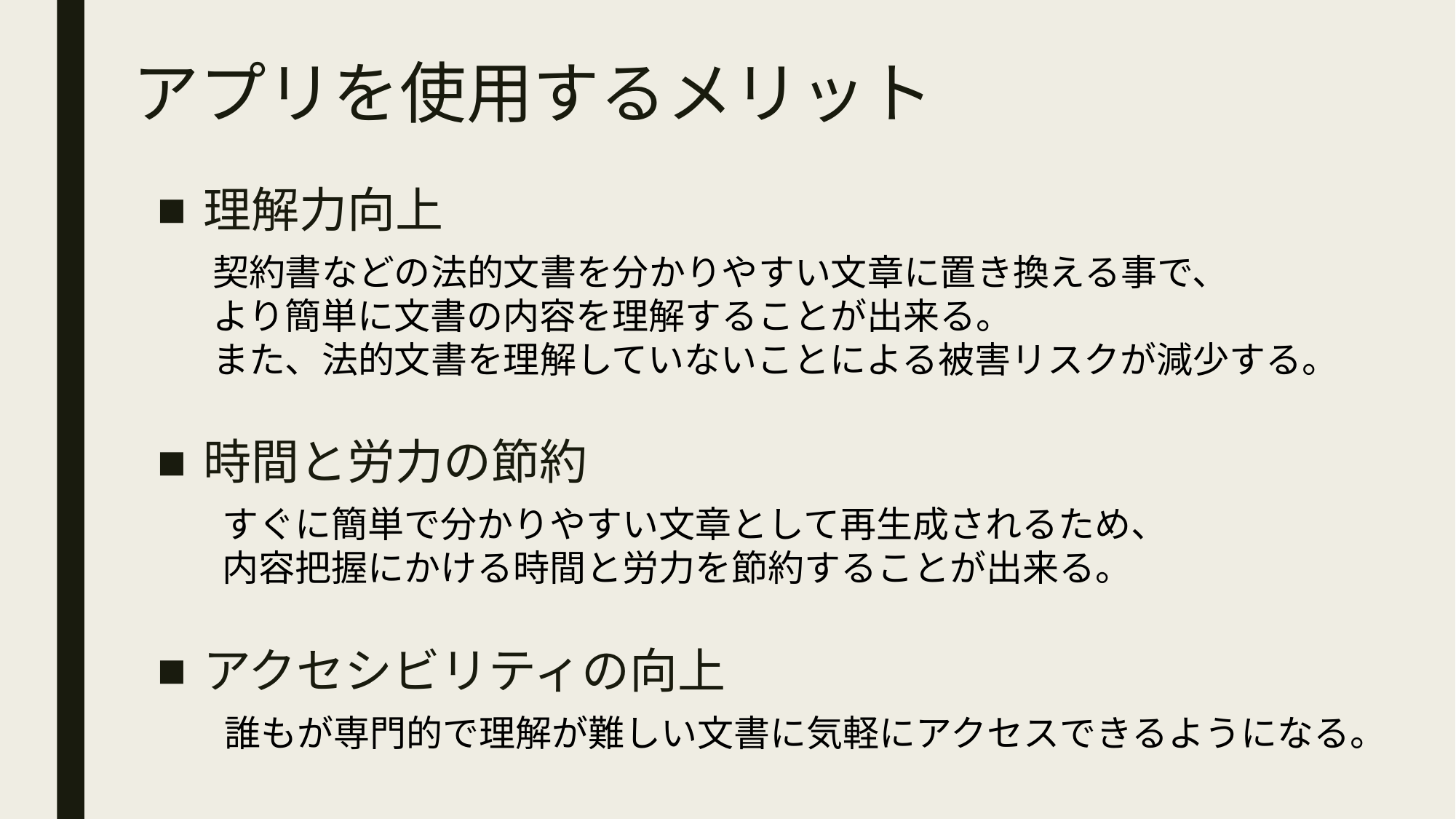

# アプリを使用するメリット
理解力向上
契約書などの法的文書を分かりやすい文章に置き換える事で、
より簡単に文書の内容を理解することが出来る。
また、法的文書を理解していないことによる被害リスクが減少する。
時間と労力の節約
すぐに簡単で分かりやすい文章として再生成されるため、
内容把握にかける時間と労力を節約することが出来る。
アクセシビリティの向上
誰もが専門的で理解が難しい文書に気軽にアクセスできるようになる。